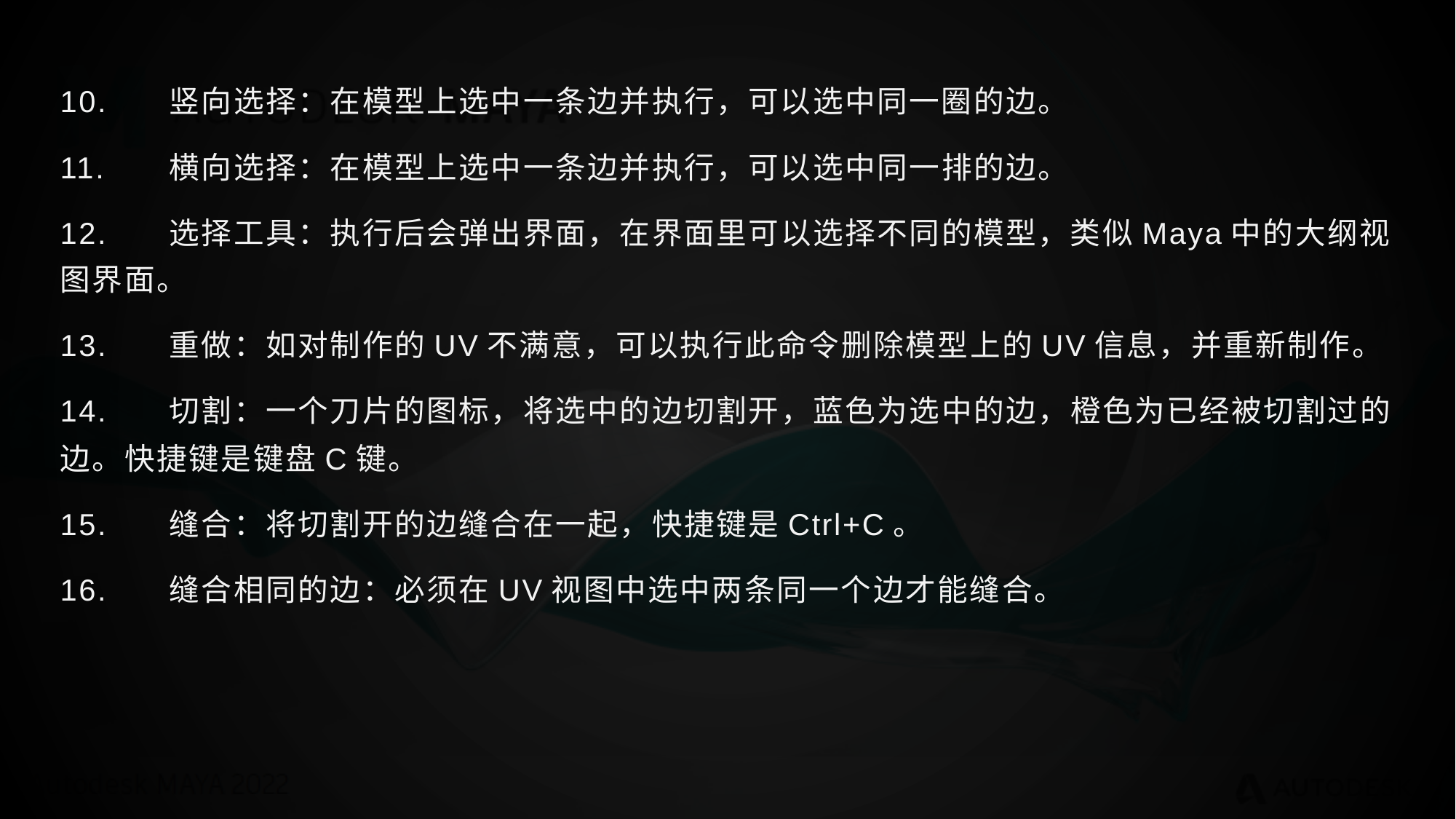

10.	竖向选择：在模型上选中一条边并执行，可以选中同一圈的边。
11.	横向选择：在模型上选中一条边并执行，可以选中同一排的边。
12.	选择工具：执行后会弹出界面，在界面里可以选择不同的模型，类似Maya中的大纲视图界面。
13.	重做：如对制作的UV不满意，可以执行此命令删除模型上的UV信息，并重新制作。
14.	切割：一个刀片的图标，将选中的边切割开，蓝色为选中的边，橙色为已经被切割过的边。快捷键是键盘C键。
15.	缝合：将切割开的边缝合在一起，快捷键是Ctrl+C。
16.	缝合相同的边：必须在UV视图中选中两条同一个边才能缝合。